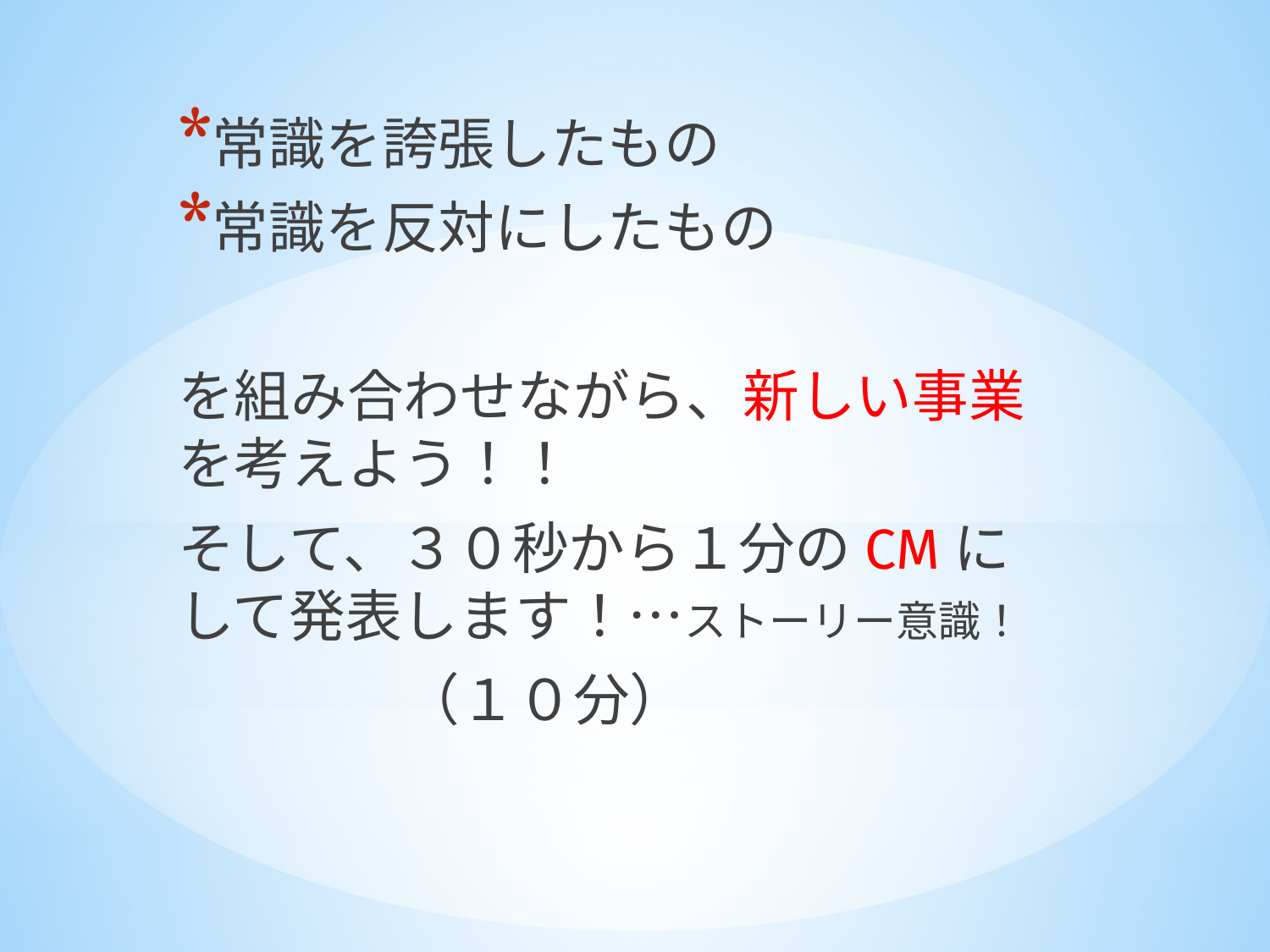

常識を誇張したもの
常識を反対にしたもの

を組み合わせながら、新しい事業を考えよう！！
そして、３０秒から１分のCMにして発表します！…ストーリー意識！
　　　　（１０分）